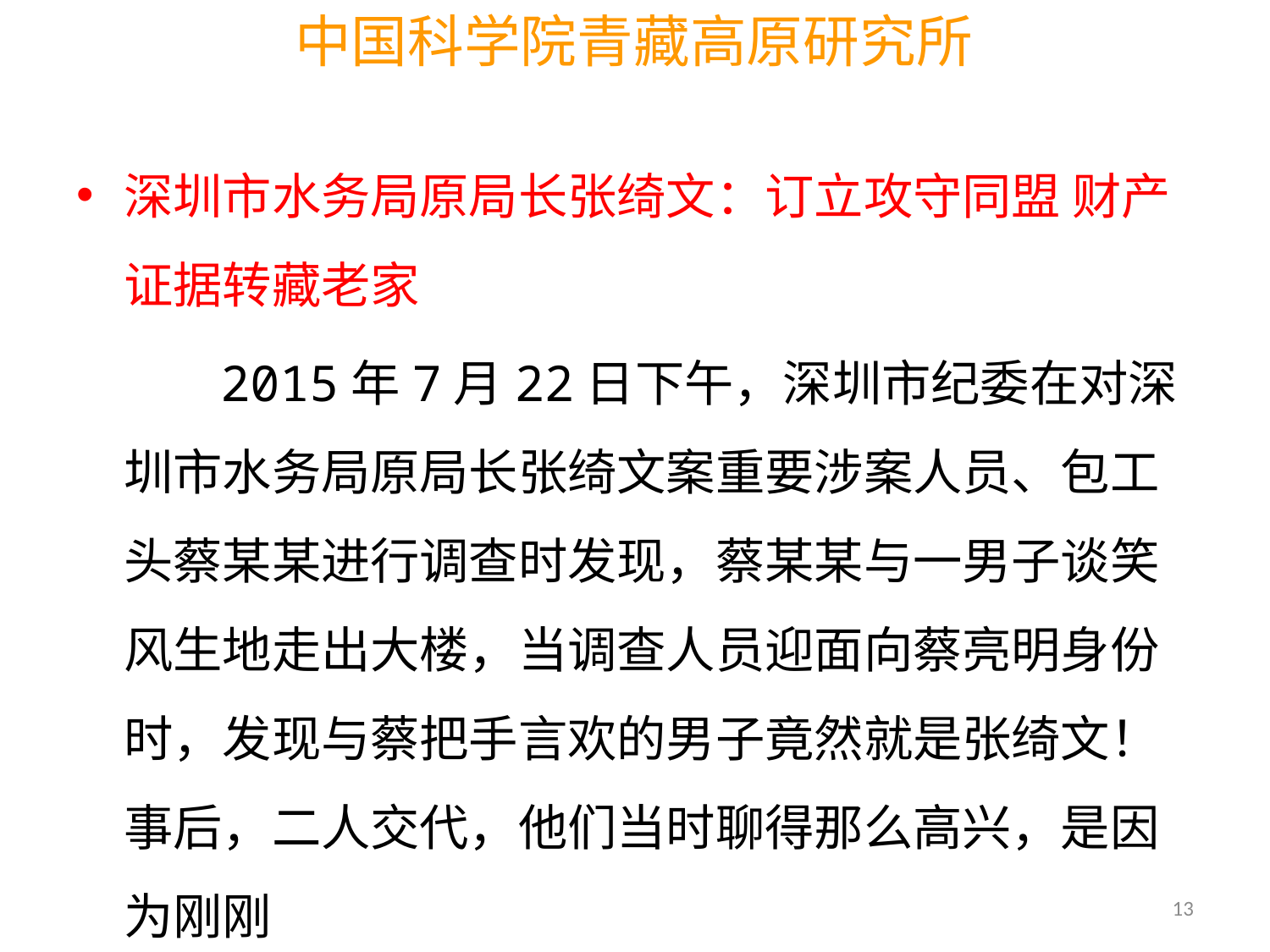

深圳市水务局原局长张绮文：订立攻守同盟 财产证据转藏老家
  　　2015年7月22日下午，深圳市纪委在对深圳市水务局原局长张绮文案重要涉案人员、包工头蔡某某进行调查时发现，蔡某某与一男子谈笑风生地走出大楼，当调查人员迎面向蔡亮明身份时，发现与蔡把手言欢的男子竟然就是张绮文！事后，二人交代，他们当时聊得那么高兴，是因为刚刚
13